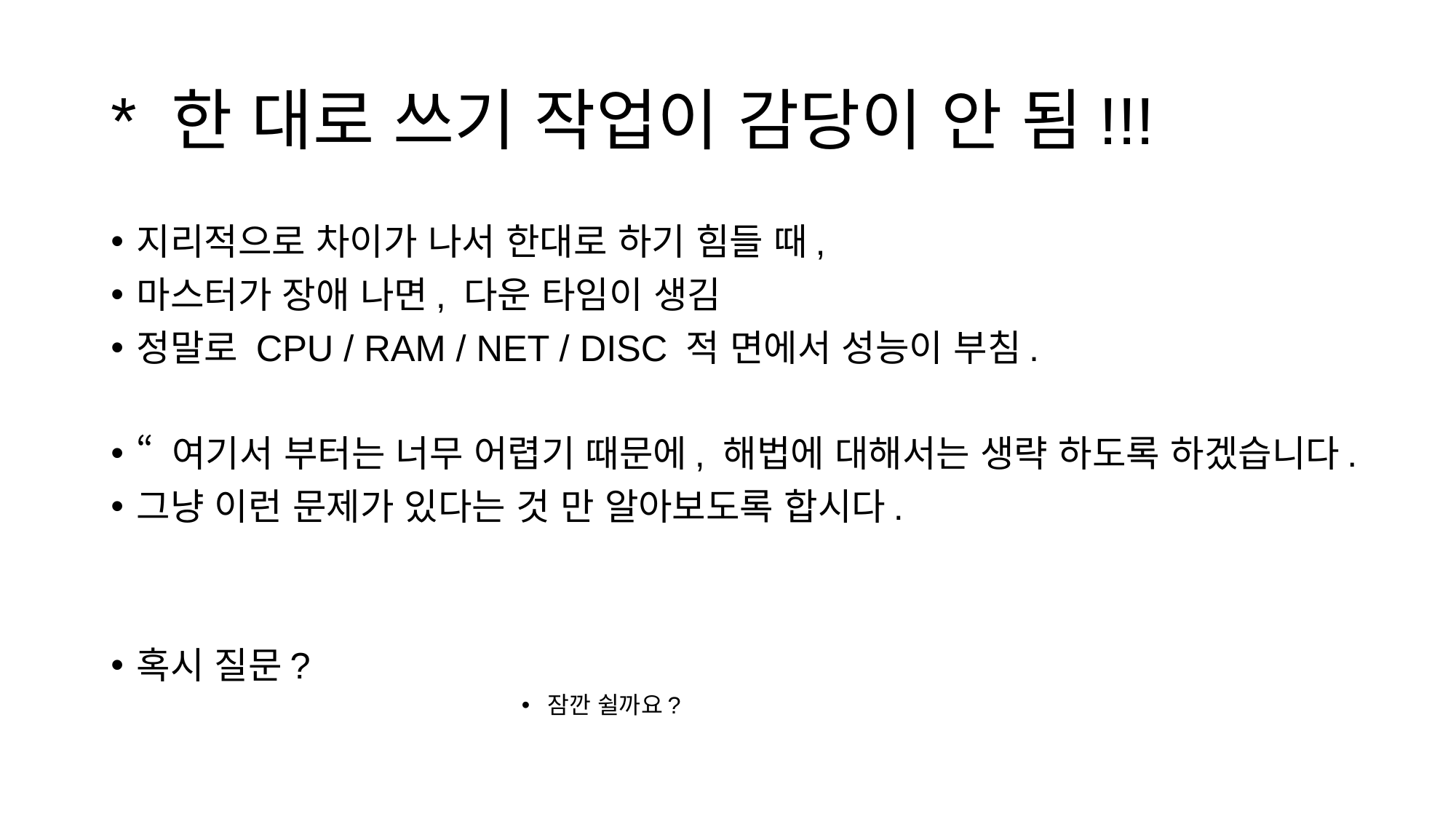

# * 한 대로 쓰기 작업이 감당이 안 됨!!!
지리적으로 차이가 나서 한대로 하기 힘들 때,
마스터가 장애 나면, 다운 타임이 생김
정말로 CPU / RAM / NET / DISC 적 면에서 성능이 부침.

“ 여기서 부터는 너무 어렵기 때문에, 해법에 대해서는 생략 하도록 하겠습니다.
그냥 이런 문제가 있다는 것 만 알아보도록 합시다.

혹시 질문?
잠깐 쉴까요?